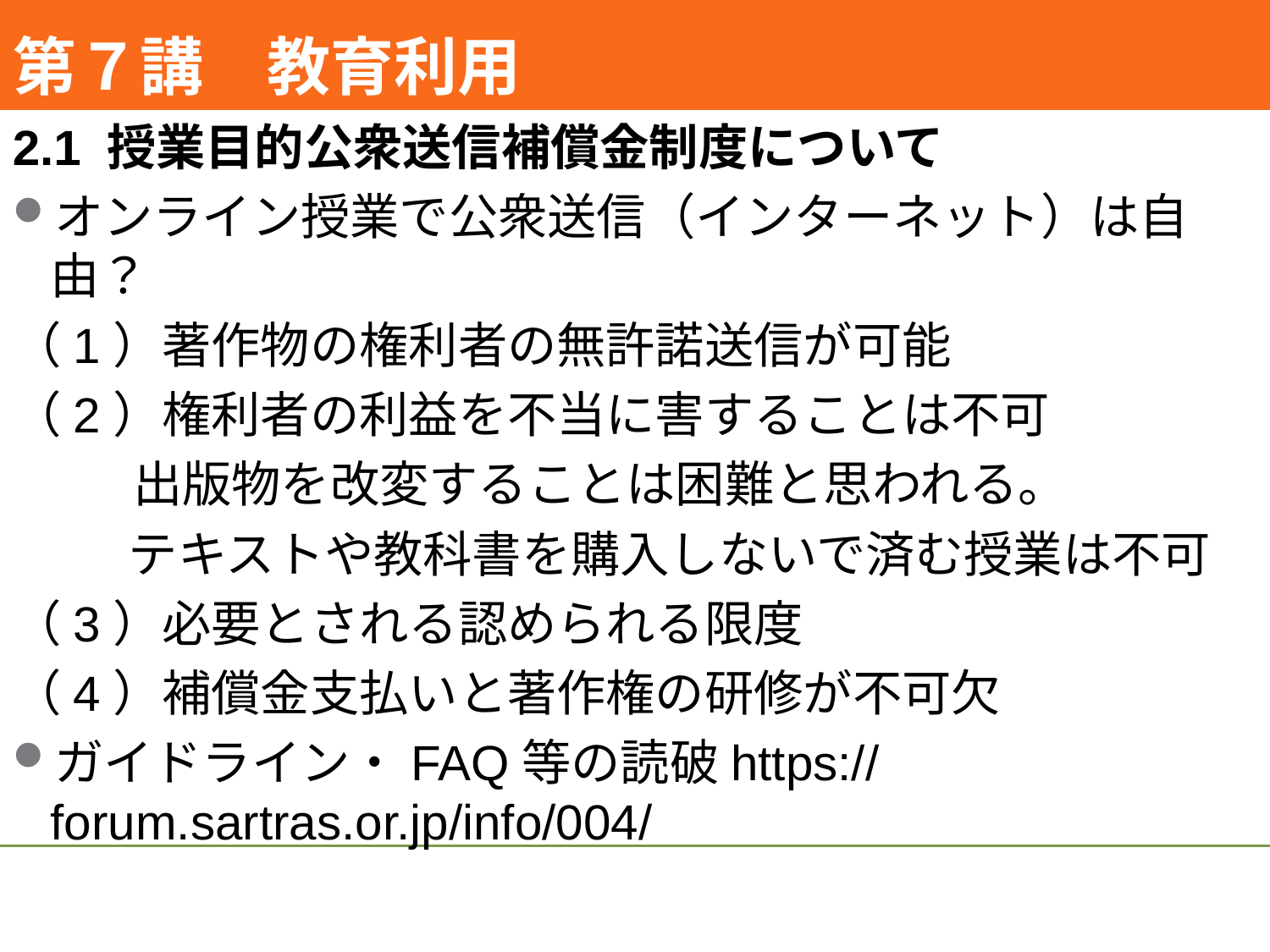

#
第７講　教育利用
2.1 授業目的公衆送信補償金制度について
オンライン授業で公衆送信（インターネット）は自由？
（1）著作物の権利者の無許諾送信が可能
（2）権利者の利益を不当に害することは不可
　  　出版物を改変することは困難と思われる。
     　テキストや教科書を購入しないで済む授業は不可
（3）必要とされる認められる限度
（4）補償金支払いと著作権の研修が不可欠
ガイドライン・FAQ等の読破https://forum.sartras.or.jp/info/004/